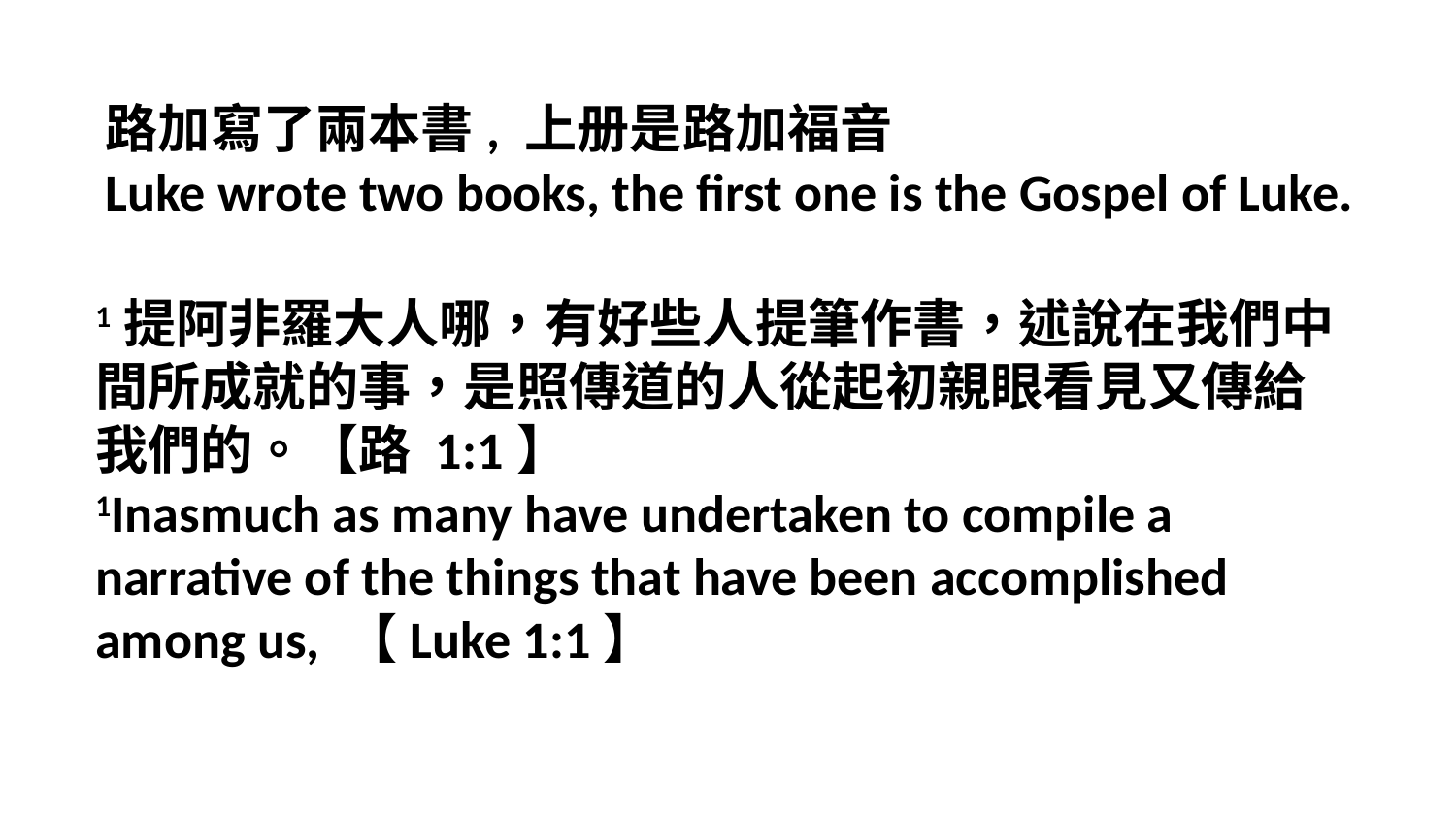

路加寫了兩本書, 上册是路加福音
Luke wrote two books, the first one is the Gospel of Luke.
1提阿非羅大人哪，有好些人提筆作書，述說在我們中間所成就的事，是照傳道的人從起初親眼看見又傳給我們的。【路 1:1】
1Inasmuch as many have undertaken to compile a narrative of the things that have been accomplished among us, 【Luke 1:1】